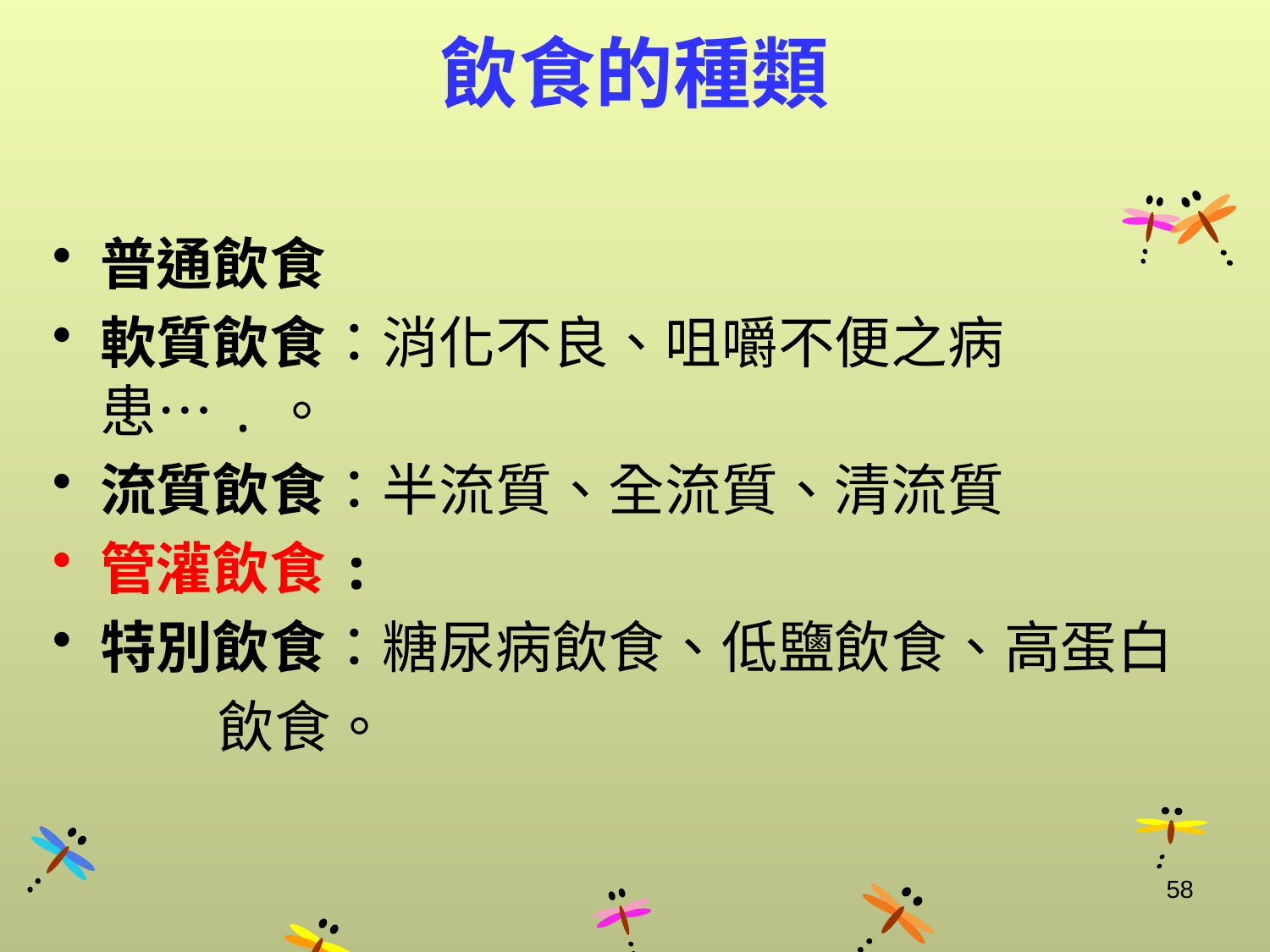

# 飲食的種類
普通飲食
軟質飲食：消化不良、咀嚼不便之病患….。
流質飲食：半流質、全流質、清流質
管灌飲食:
特別飲食：糖尿病飲食、低鹽飲食、高蛋白
            飲食。

58